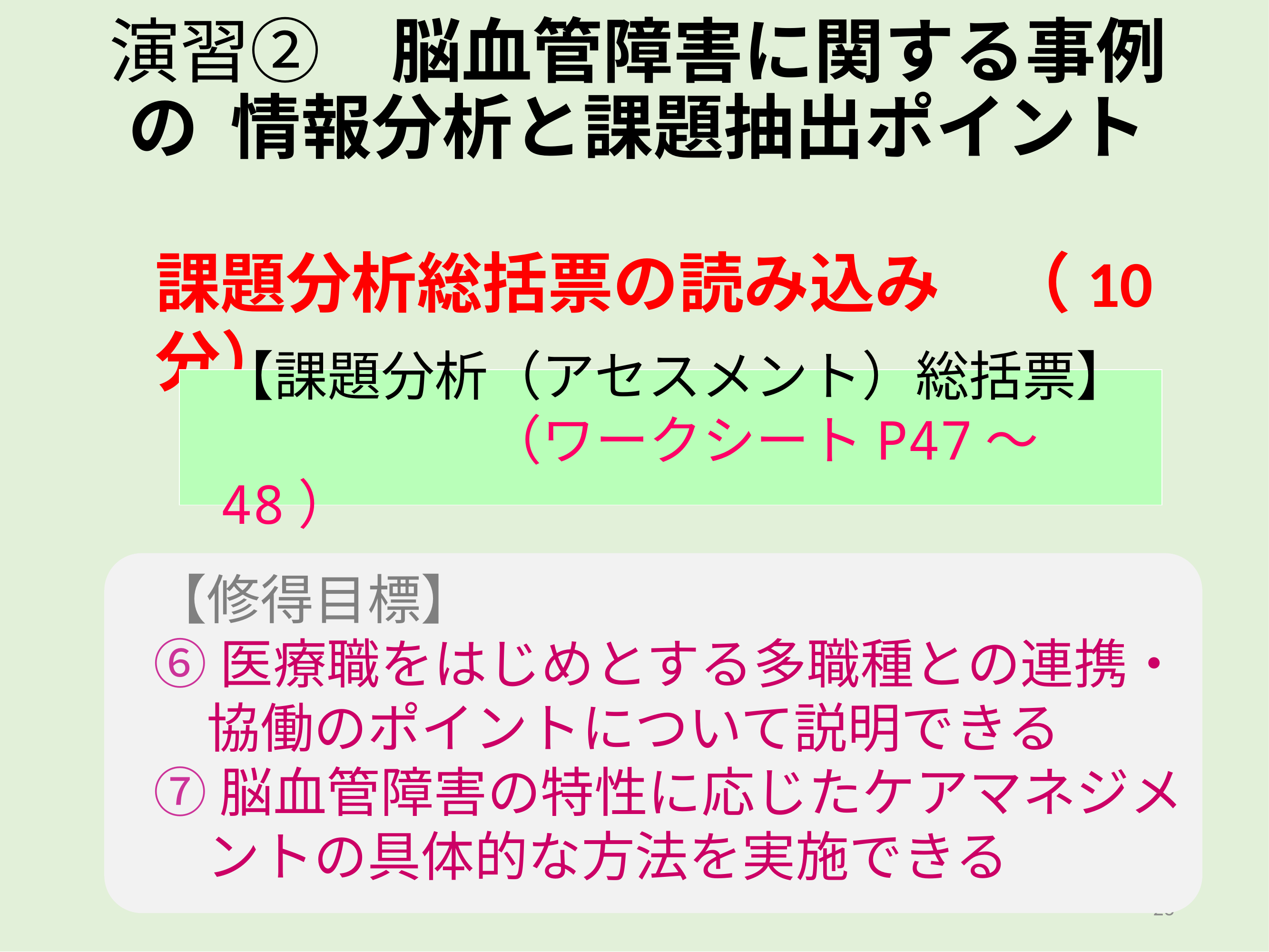

# 演習②　脳血管障害に関する事例の  情報分析と課題抽出ポイント
課題分析総括票の読み込み　（10分）
【課題分析（アセスメント）総括票】
　　　　　（ワークシートP47～48）
【修得目標】
⑥医療職をはじめとする多職種との連携・
　協働のポイントについて説明できる
⑦脳血管障害の特性に応じたケアマネジメ
　ントの具体的な方法を実施できる
23